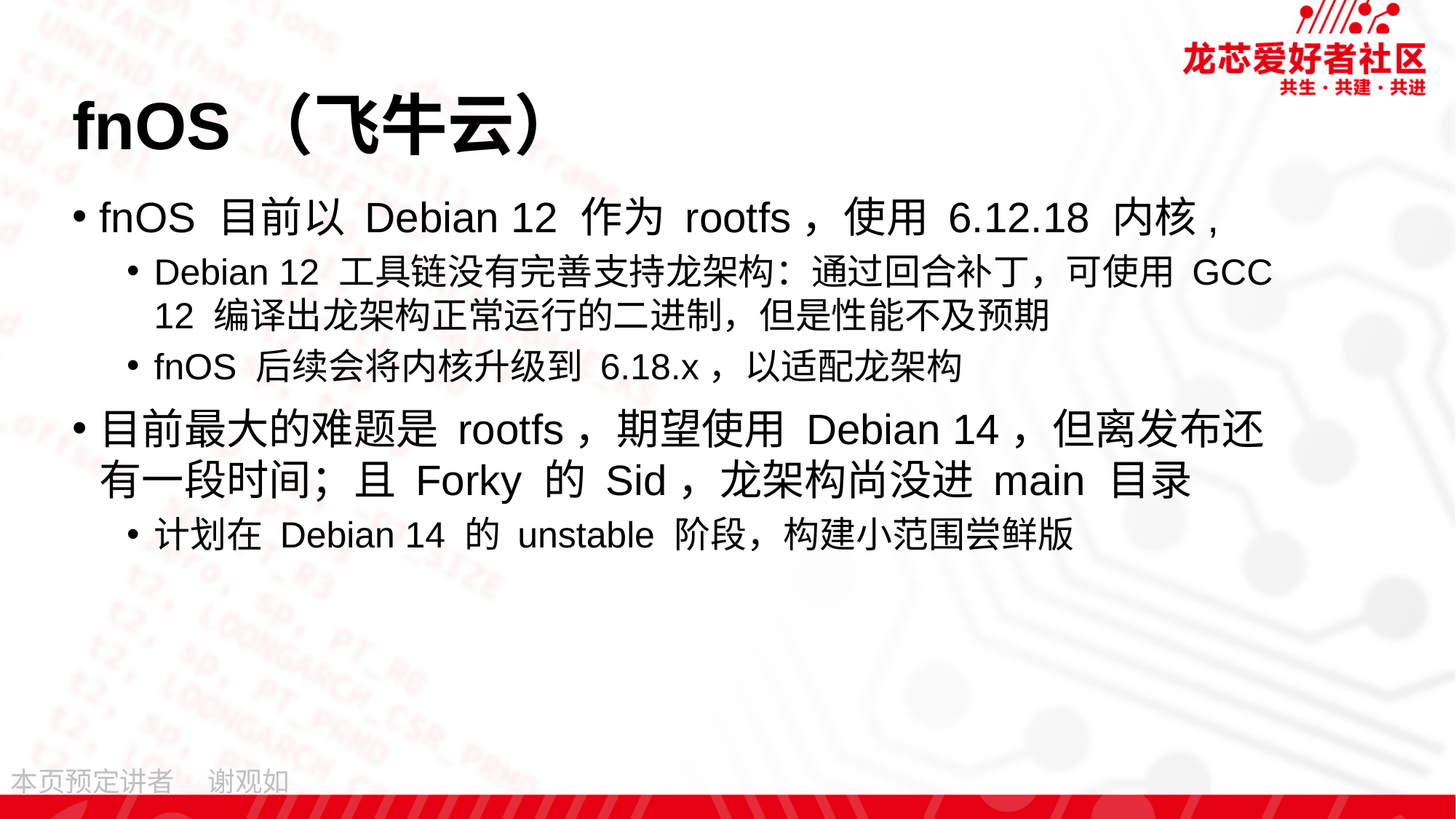

# fnOS（飞牛云）
fnOS 目前以 Debian 12 作为 rootfs，使用 6.12.18 内核,
Debian 12 工具链没有完善支持龙架构：通过回合补丁，可使用 GCC 12 编译出龙架构正常运行的二进制，但是性能不及预期
fnOS 后续会将内核升级到 6.18.x，以适配龙架构
目前最大的难题是 rootfs，期望使用 Debian 14，但离发布还有一段时间；且 Forky 的 Sid，龙架构尚没进 main 目录
计划在 Debian 14 的 unstable 阶段，构建小范围尝鲜版
谢观如